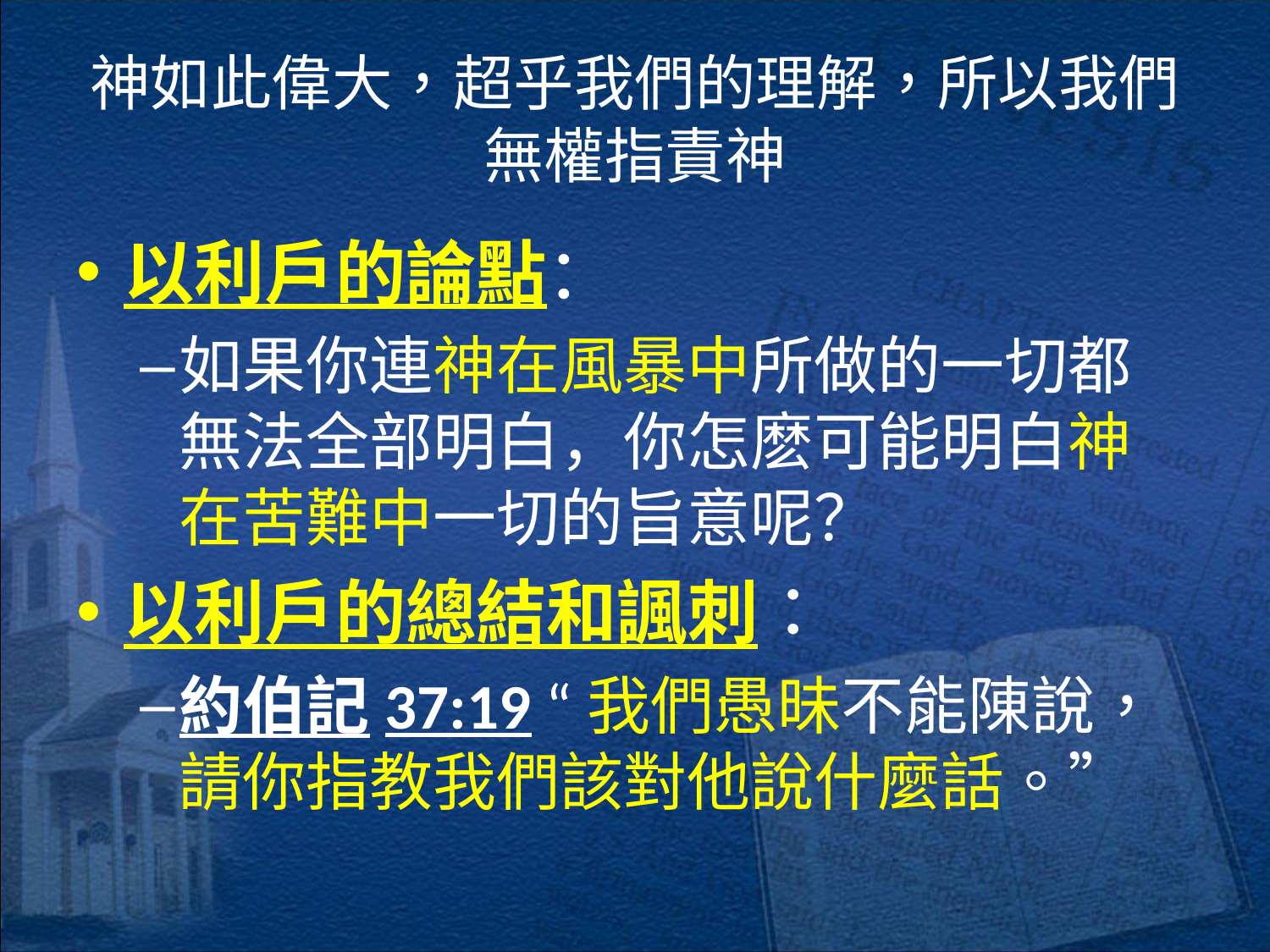

# 神如此偉大，超乎我們的理解，所以我們無權指責神
以利戶的論點：
如果你連神在風暴中所做的一切都無法全部明白，你怎麽可能明白神在苦難中一切的旨意呢？
以利戶的總結和諷刺：
約伯記37:19 “我們愚昧不能陳說，請你指教我們該對他說什麼話。”